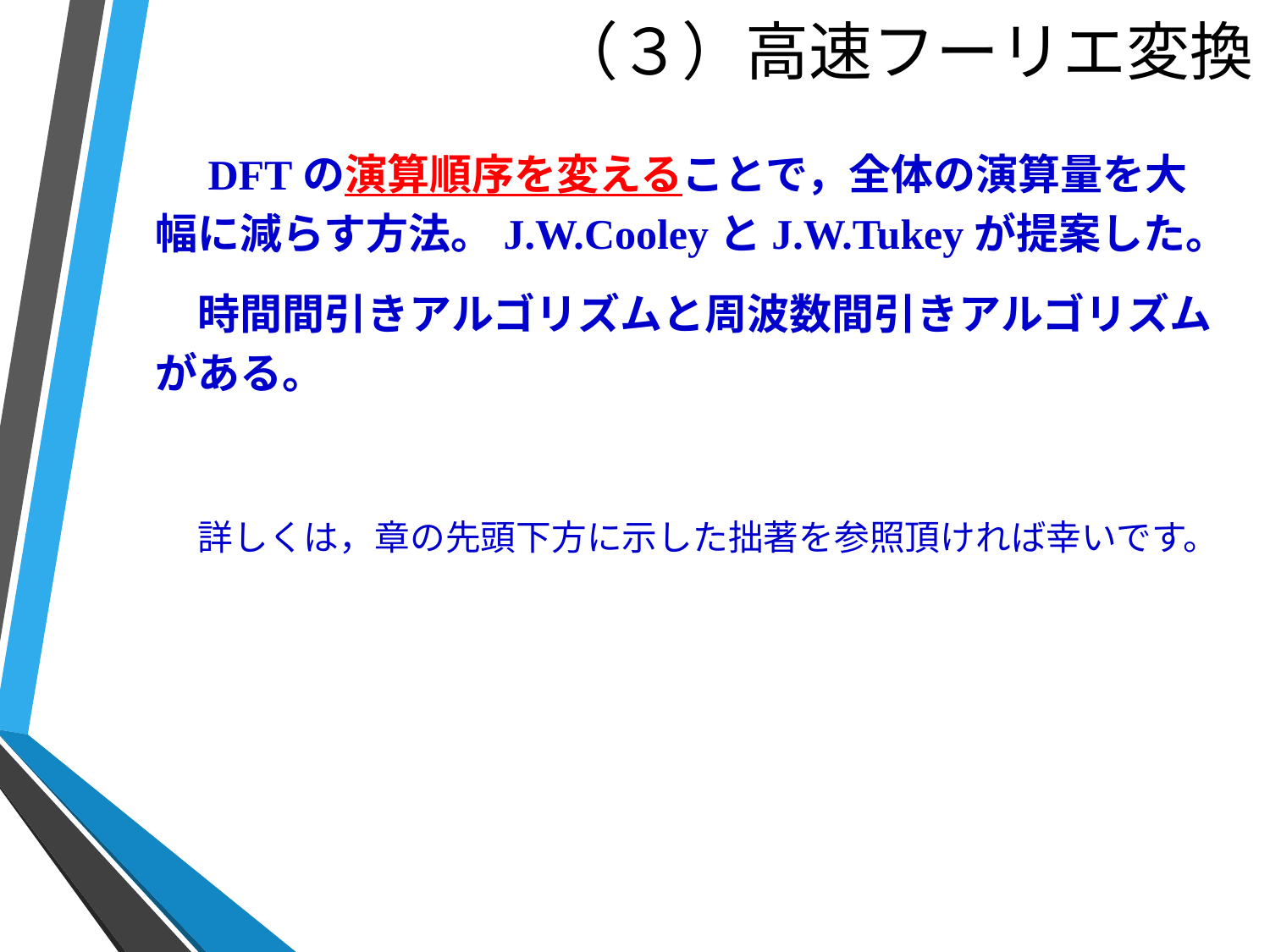

# （３）高速フーリエ変換
　DFTの演算順序を変えることで，全体の演算量を大幅に減らす方法。J.W.CooleyとJ.W.Tukeyが提案した。
　時間間引きアルゴリズムと周波数間引きアルゴリズムがある。

　詳しくは，章の先頭下方に示した拙著を参照頂ければ幸いです。